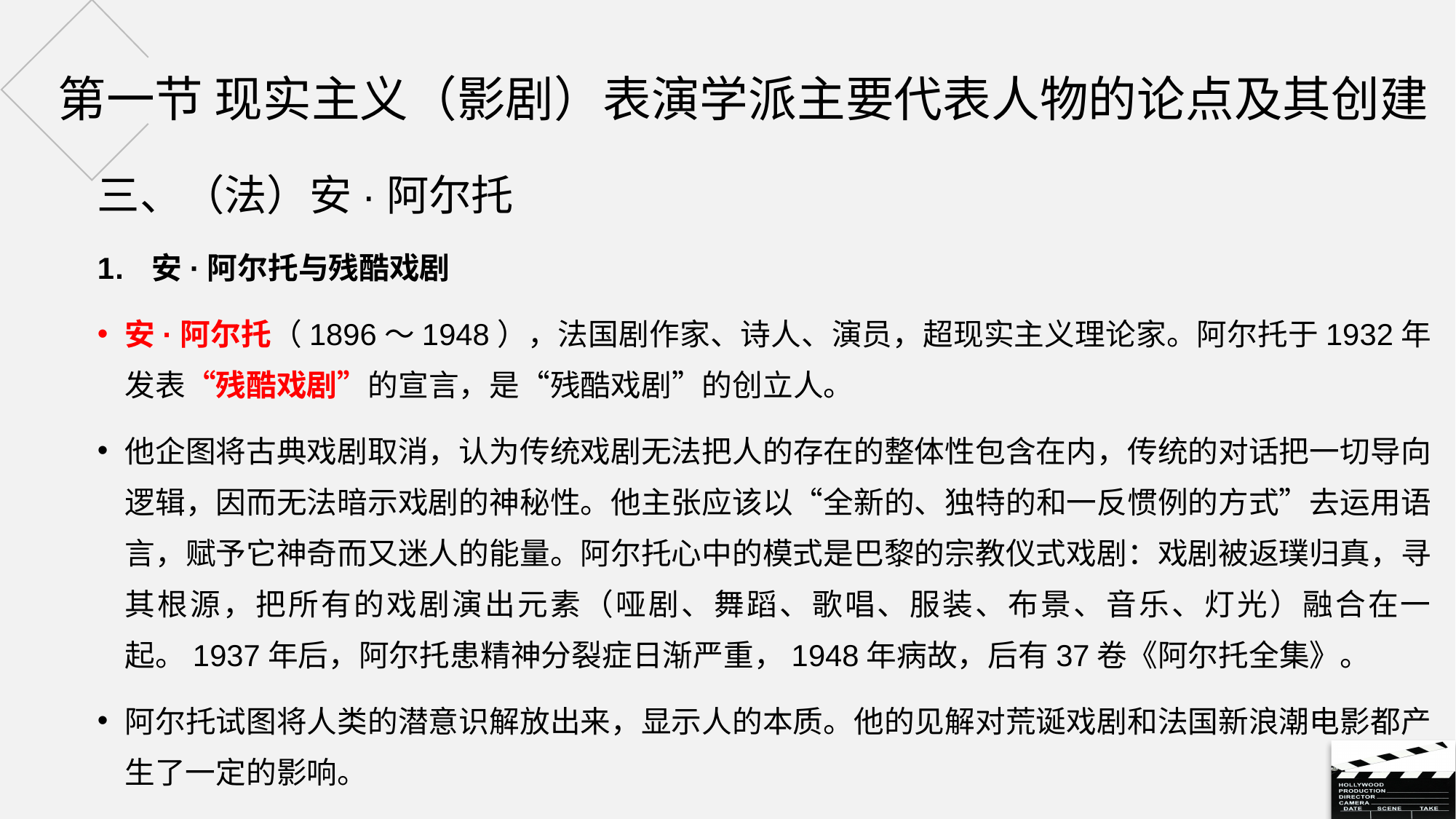

# 第一节 现实主义（影剧）表演学派主要代表人物的论点及其创建
三、（法）安·阿尔托
安·阿尔托与残酷戏剧
安·阿尔托（1896～1948），法国剧作家、诗人、演员，超现实主义理论家。阿尔托于1932年发表“残酷戏剧”的宣言，是“残酷戏剧”的创立人。
他企图将古典戏剧取消，认为传统戏剧无法把人的存在的整体性包含在内，传统的对话把一切导向逻辑，因而无法暗示戏剧的神秘性。他主张应该以“全新的、独特的和一反惯例的方式”去运用语言，赋予它神奇而又迷人的能量。阿尔托心中的模式是巴黎的宗教仪式戏剧：戏剧被返璞归真，寻其根源，把所有的戏剧演出元素（哑剧、舞蹈、歌唱、服装、布景、音乐、灯光）融合在一起。1937年后，阿尔托患精神分裂症日渐严重，1948年病故，后有37卷《阿尔托全集》。
阿尔托试图将人类的潜意识解放出来，显示人的本质。他的见解对荒诞戏剧和法国新浪潮电影都产生了一定的影响。